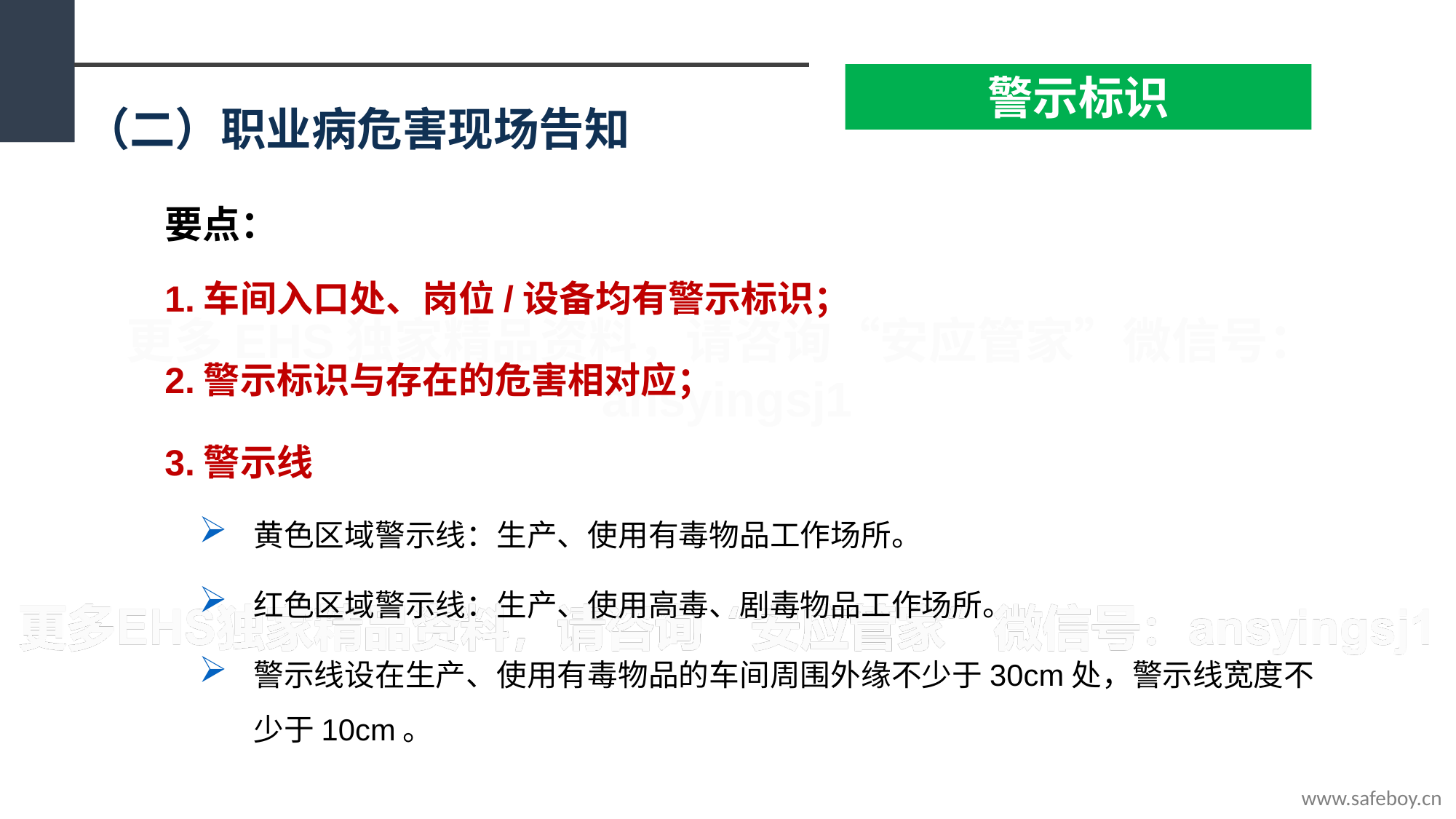

警示标识
（二）职业病危害现场告知
要点：
1.车间入口处、岗位/设备均有警示标识；
2.警示标识与存在的危害相对应；
3.警示线
黄色区域警示线：生产、使用有毒物品工作场所。
红色区域警示线：生产、使用高毒、剧毒物品工作场所。
警示线设在生产、使用有毒物品的车间周围外缘不少于30cm处，警示线宽度不少于10cm。